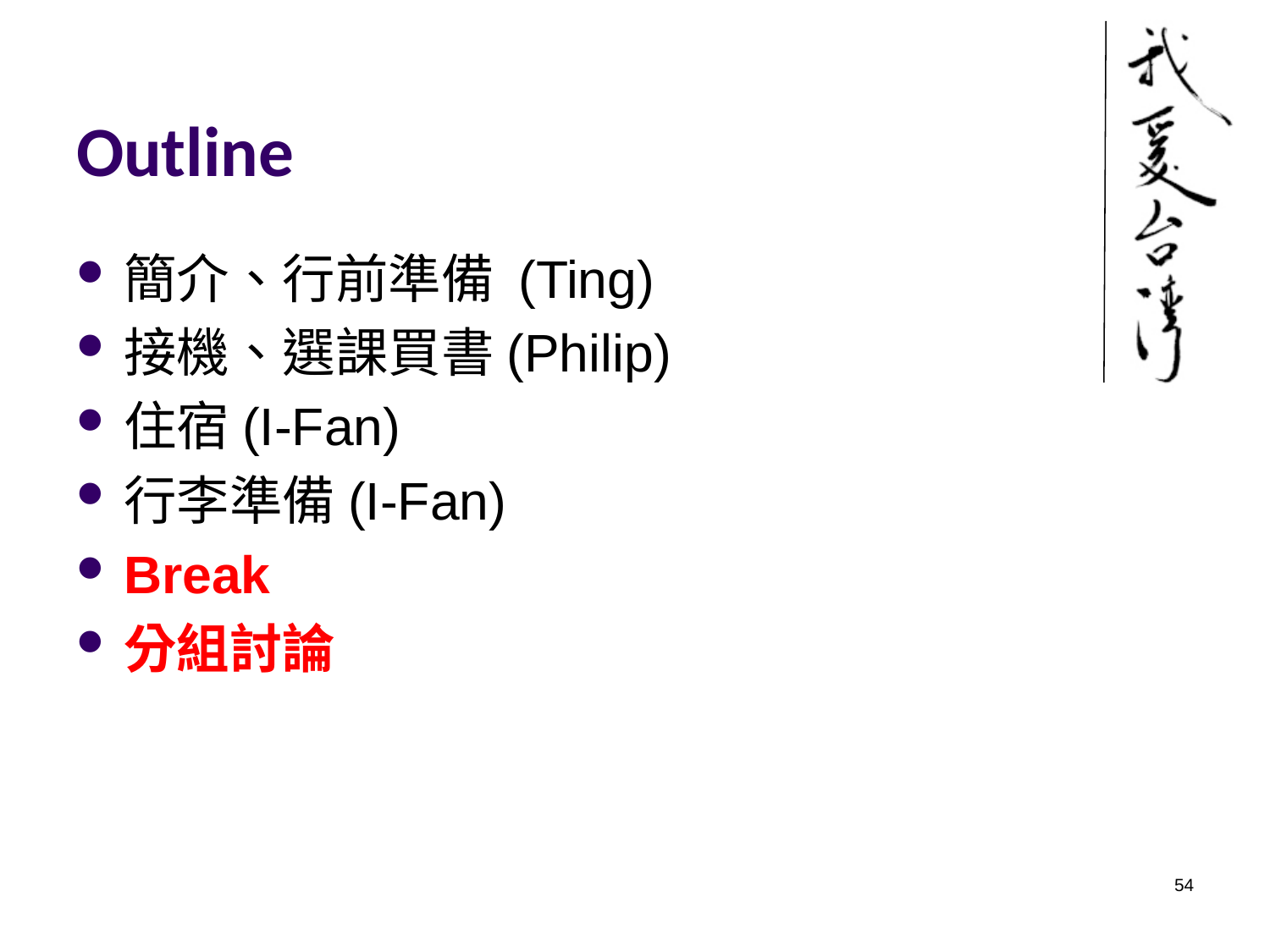

# Outline
簡介、行前準備 (Ting)
接機、選課買書(Philip)
住宿(I-Fan)
行李準備(I-Fan)
Break
分組討論

54